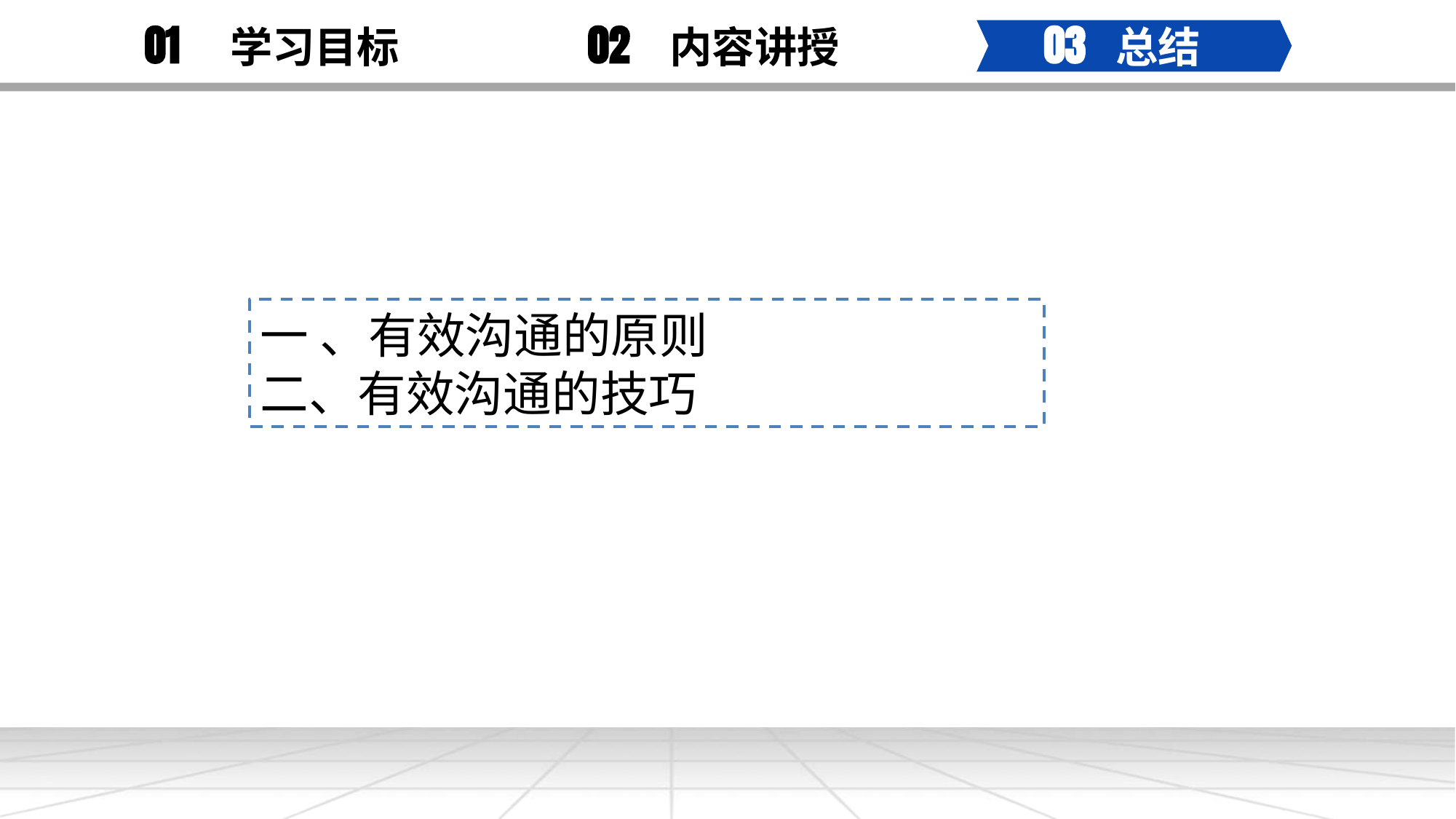

02   内容讲授
03  总结
01    学习目标

明 年 工 作 计 划
一 、有效沟通的原则
二、有效沟通的技巧